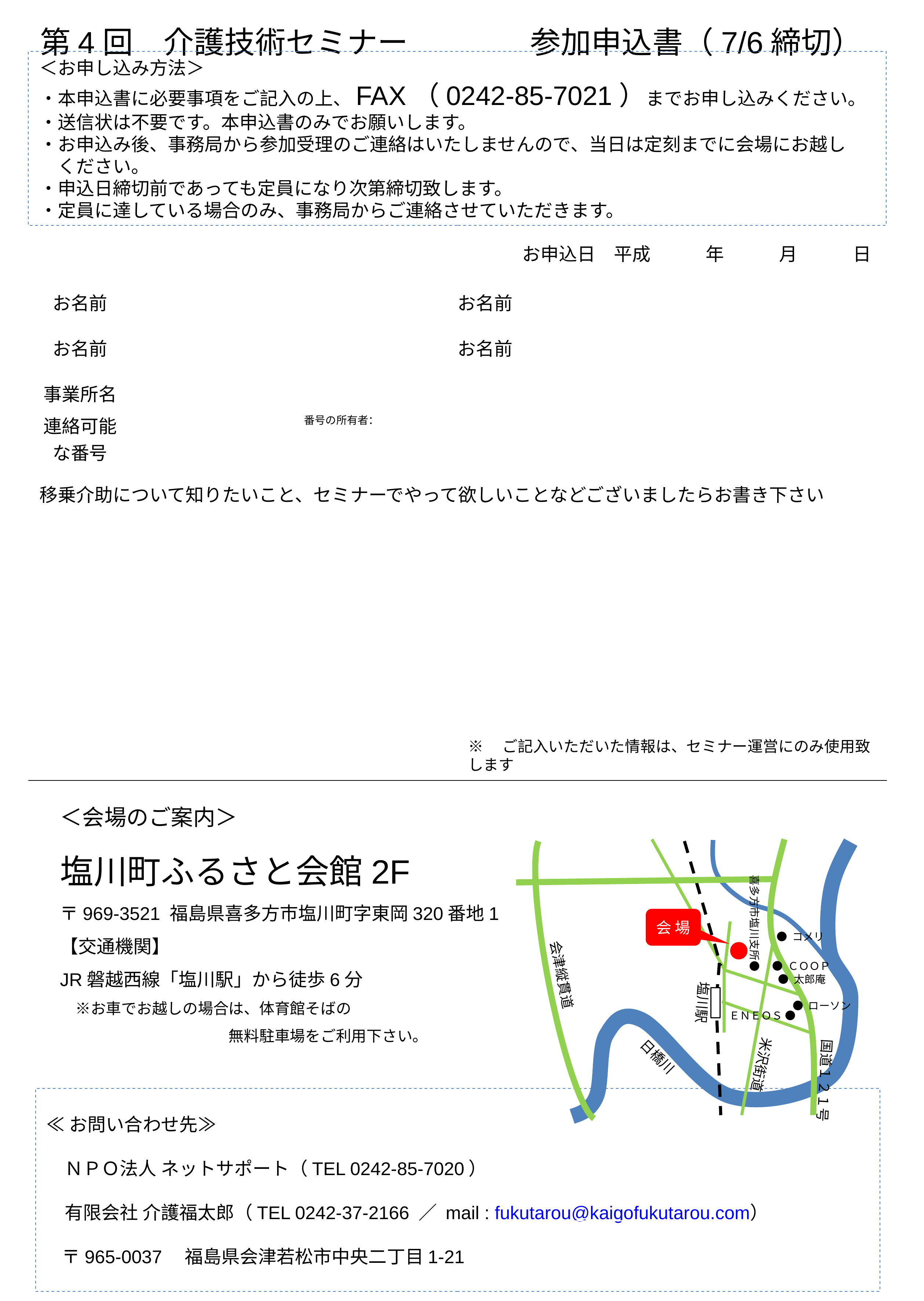

第4回　介護技術セミナー　　　　参加申込書（7/6締切）
＜お申し込み方法＞
・本申込書に必要事項をご記入の上、FAX（0242-85-7021）までお申し込みください。
・送信状は不要です。本申込書のみでお願いします。
・お申込み後、事務局から参加受理のご連絡はいたしませんので、当日は定刻までに会場にお越し
　ください。
・申込日締切前であっても定員になり次第締切致します。
・定員に達している場合のみ、事務局からご連絡させていただきます。
お申込日　平成　　　年　　　月　　　日
| お名前 |  | お名前 |  |
| --- | --- | --- | --- |
| お名前 |  | お名前 |  |
| 事業所名 |  |  |  |
| 連絡可能な番号 | 番号の所有者： | 事業所 FAX |  |
| 移乗介助について知りたいこと、セミナーでやって欲しいことなどございましたらお書き下さい |  |  |  |
※　ご記入いただいた情報は、セミナー運営にのみ使用致します
＜会場のご案内＞
塩川町ふるさと会館2F
〒969-3521 福島県喜多方市塩川町字東岡320番地1
【交通機関】
JR磐越西線「塩川駅」から徒歩6分
　※お車でお越しの場合は、体育館そばの
　　　　　　　　　　　無料駐車場をご利用下さい。

喜多方市塩川支所●

会 場

● コメリ
会津縦貫道

● ＣＯＯＰ

● 太郎庵
塩川駅

● ローソン

ＥＮＥＯＳ ●

日橋川
米沢街道
国道１２１号
≪お問い合わせ先≫

　ＮＰＯ法人 ネットサポート（TEL 0242-85-7020）

　有限会社 介護福太郎（TEL 0242-37-2166 ／ mail : fukutarou@kaigofukutarou.com）

　〒965-0037　福島県会津若松市中央二丁目1-21